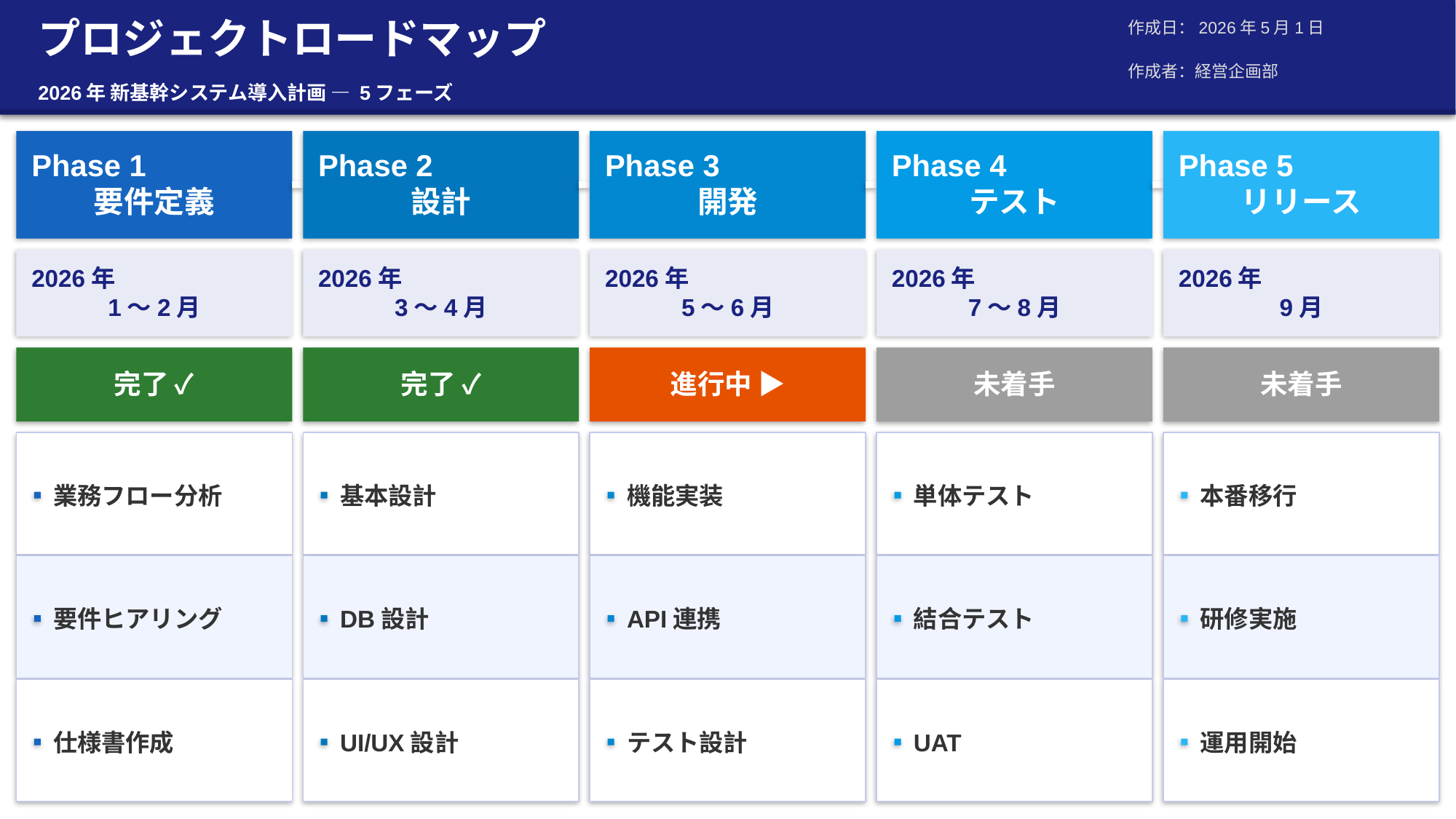

プロジェクトロードマップ
作成日：2026年5月1日
作成者：経営企画部
2026年 新基幹システム導入計画 — 5フェーズ

Phase 1
要件定義
Phase 2
設計
Phase 3
開発
Phase 4
テスト
Phase 5
リリース

2026年
1〜2月
2026年
3〜4月
2026年
5〜6月
2026年
7〜8月
2026年
9月

完了 ✓
完了 ✓
進行中 ▶
未着手
未着手

業務フロー分析
基本設計
機能実装
単体テスト
本番移行

要件ヒアリング
DB設計
API連携
結合テスト
研修実施

仕様書作成
UI/UX設計
テスト設計
UAT
運用開始